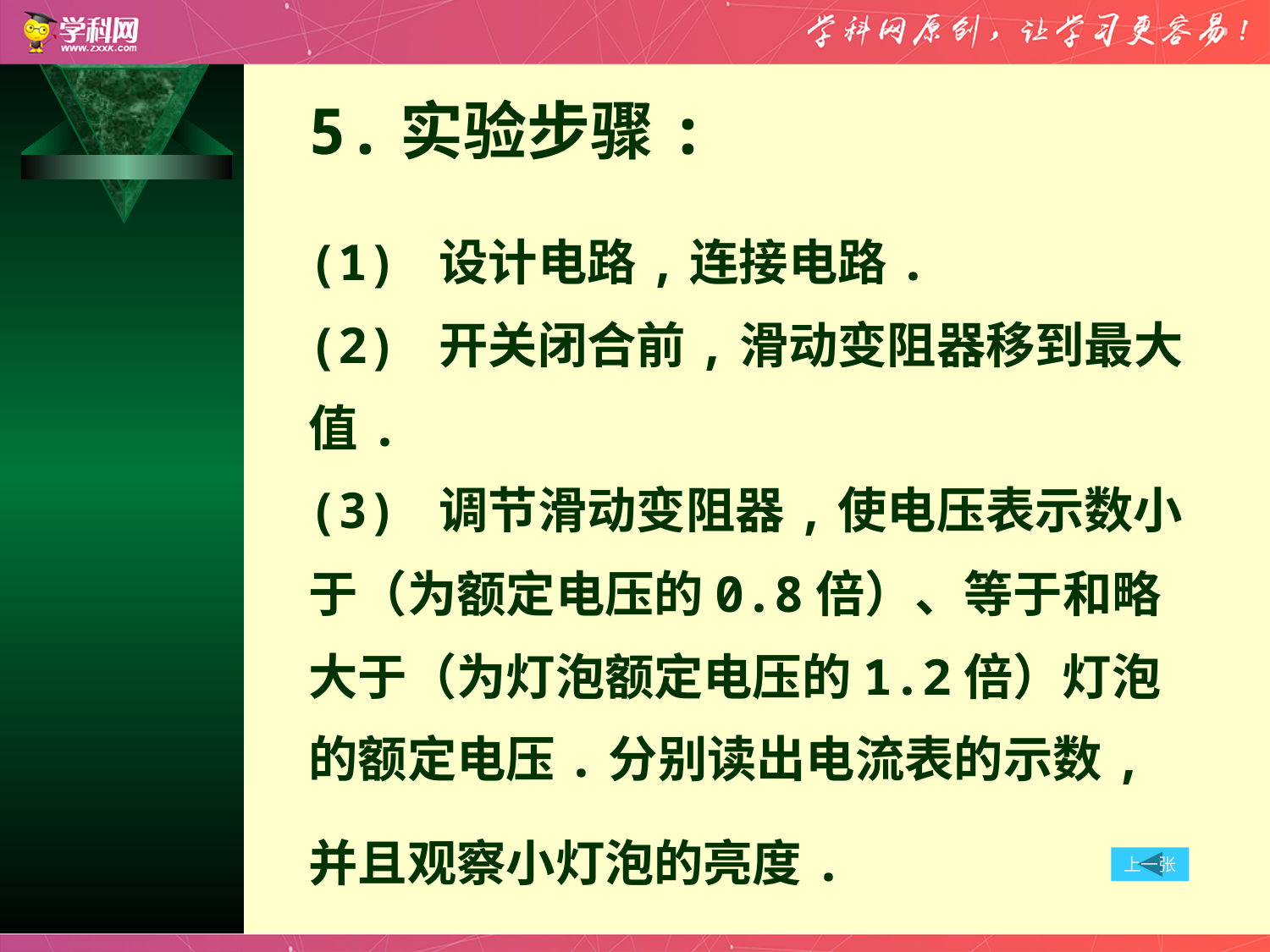

5.实验步骤:
(1) 设计电路,连接电路.
(2) 开关闭合前,滑动变阻器移到最大值.
(3) 调节滑动变阻器,使电压表示数小于（为额定电压的0.8倍）、等于和略大于（为灯泡额定电压的1.2倍）灯泡的额定电压.分别读出电流表的示数,并且观察小灯泡的亮度.
上一张